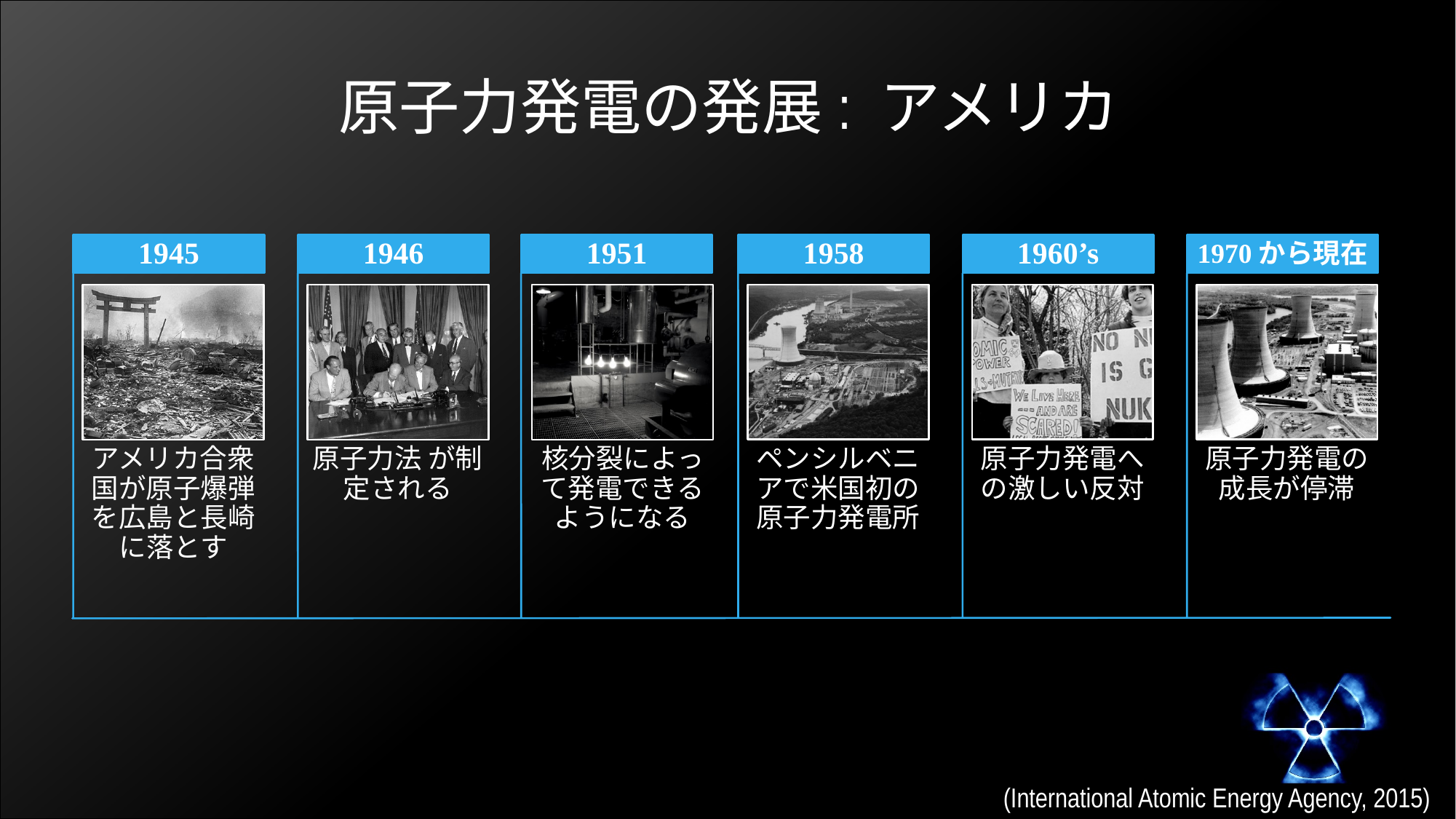

# 原子力発電の発展: アメリカ
アメリカ合衆国が原子爆弾を広島と長崎に落とす
1945
原子力法 が制定される
1946
核分裂によって発電できるようになる
1951
ペンシルベニアで米国初の原子力発電所
1958
原子力発電への激しい反対
1960’s
原子力発電の成長が停滞
1970から現在

(International Atomic Energy Agency, 2015)